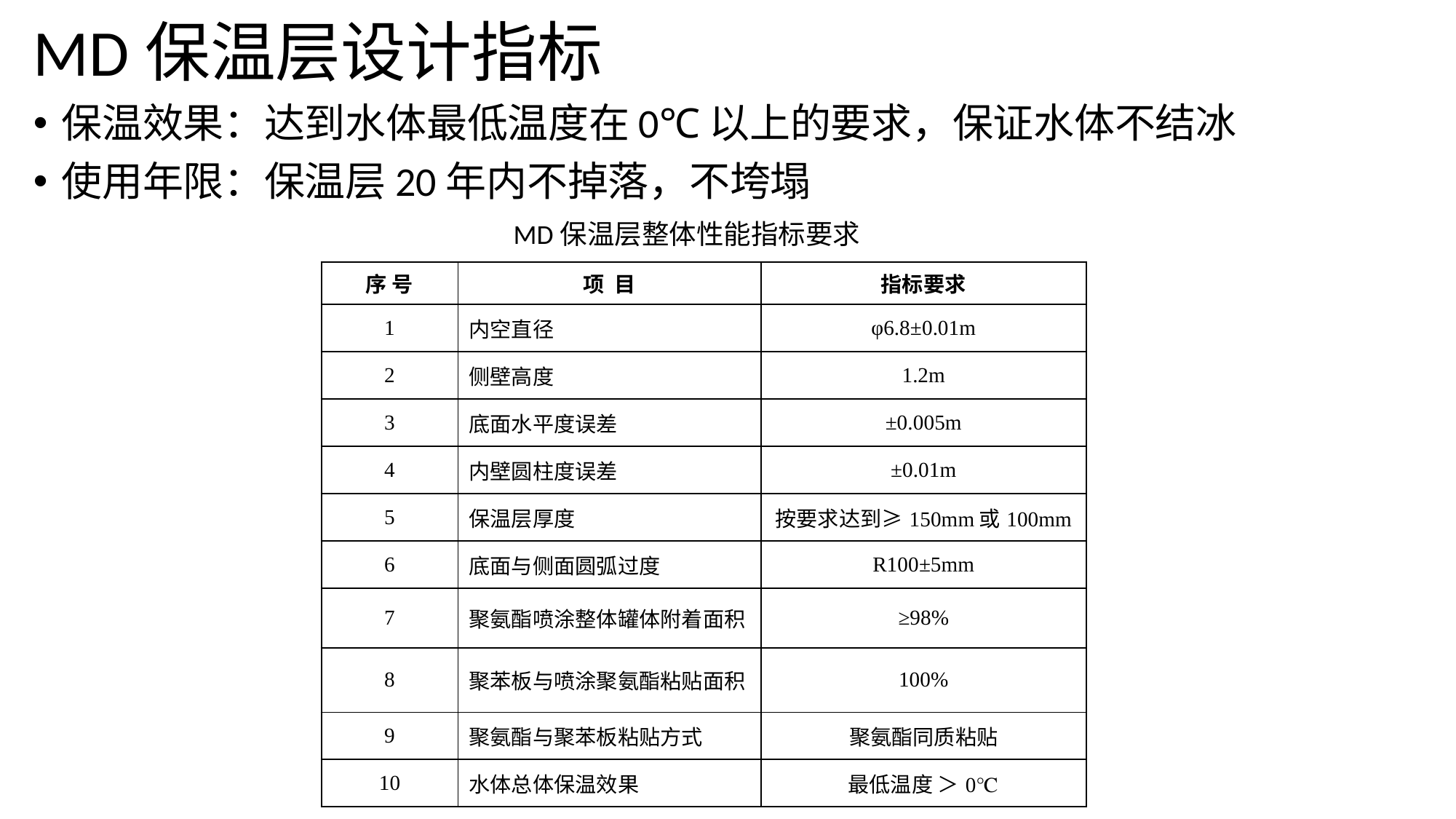

MD保温层设计指标
保温效果：达到水体最低温度在0℃以上的要求，保证水体不结冰
使用年限：保温层20年内不掉落，不垮塌

MD保温层整体性能指标要求
| 序 号 | 项 目 | 指标要求 |
| --- | --- | --- |
| 1 | 内空直径 | φ6.8±0.01m |
| 2 | 侧壁高度 | 1.2m |
| 3 | 底面水平度误差 | ±0.005m |
| 4 | 内壁圆柱度误差 | ±0.01m |
| 5 | 保温层厚度 | 按要求达到≥150mm或100mm |
| 6 | 底面与侧面圆弧过度 | R100±5mm |
| 7 | 聚氨酯喷涂整体罐体附着面积 | ≥98% |
| 8 | 聚苯板与喷涂聚氨酯粘贴面积 | 100% |
| 9 | 聚氨酯与聚苯板粘贴方式 | 聚氨酯同质粘贴 |
| 10 | 水体总体保温效果 | 最低温度 ＞0℃ |